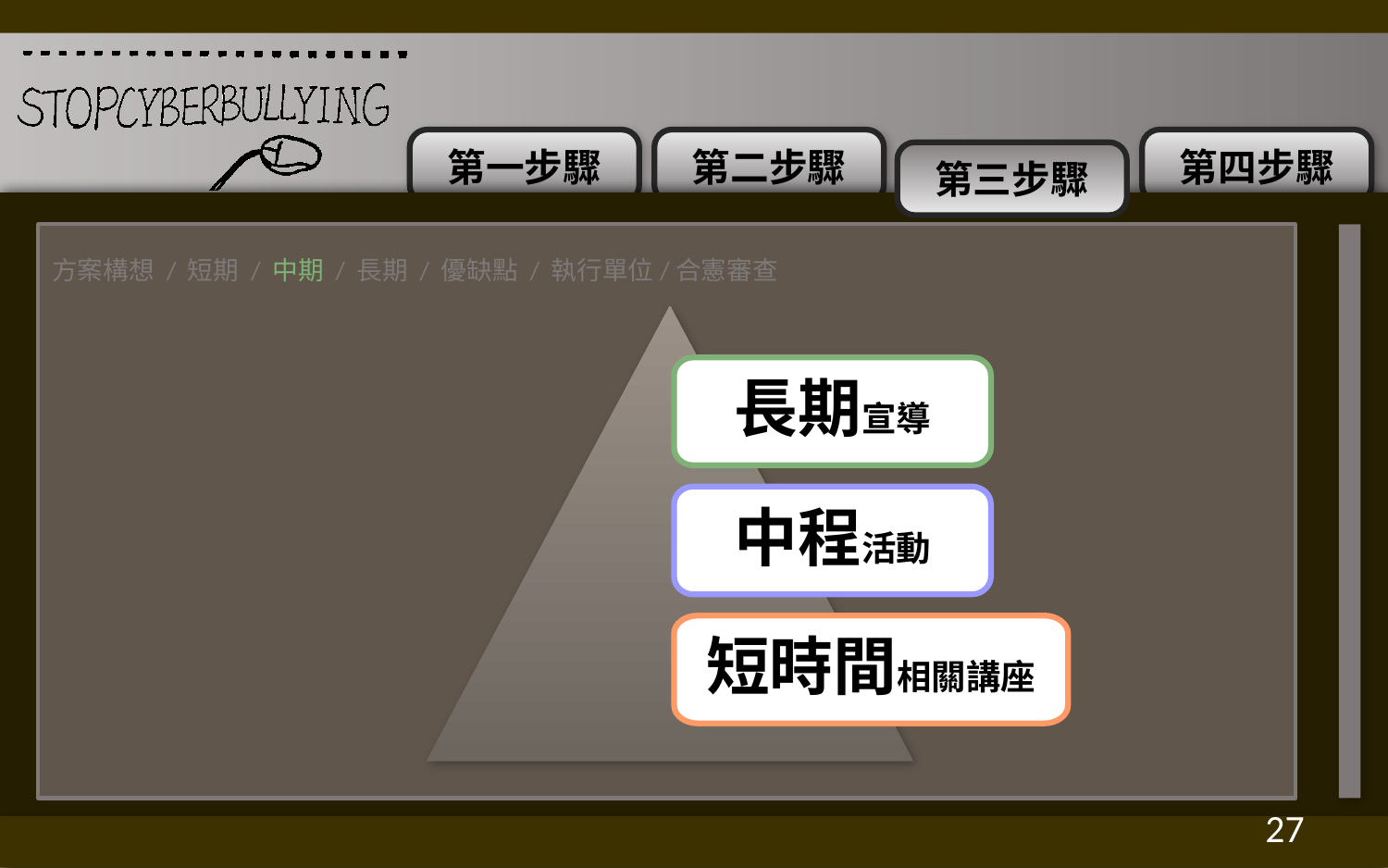

方案構想 / 短期 / 中期 / 長期 / 優缺點 / 執行單位/合憲審查

長期宣導
中程活動
短時間相關講座
27